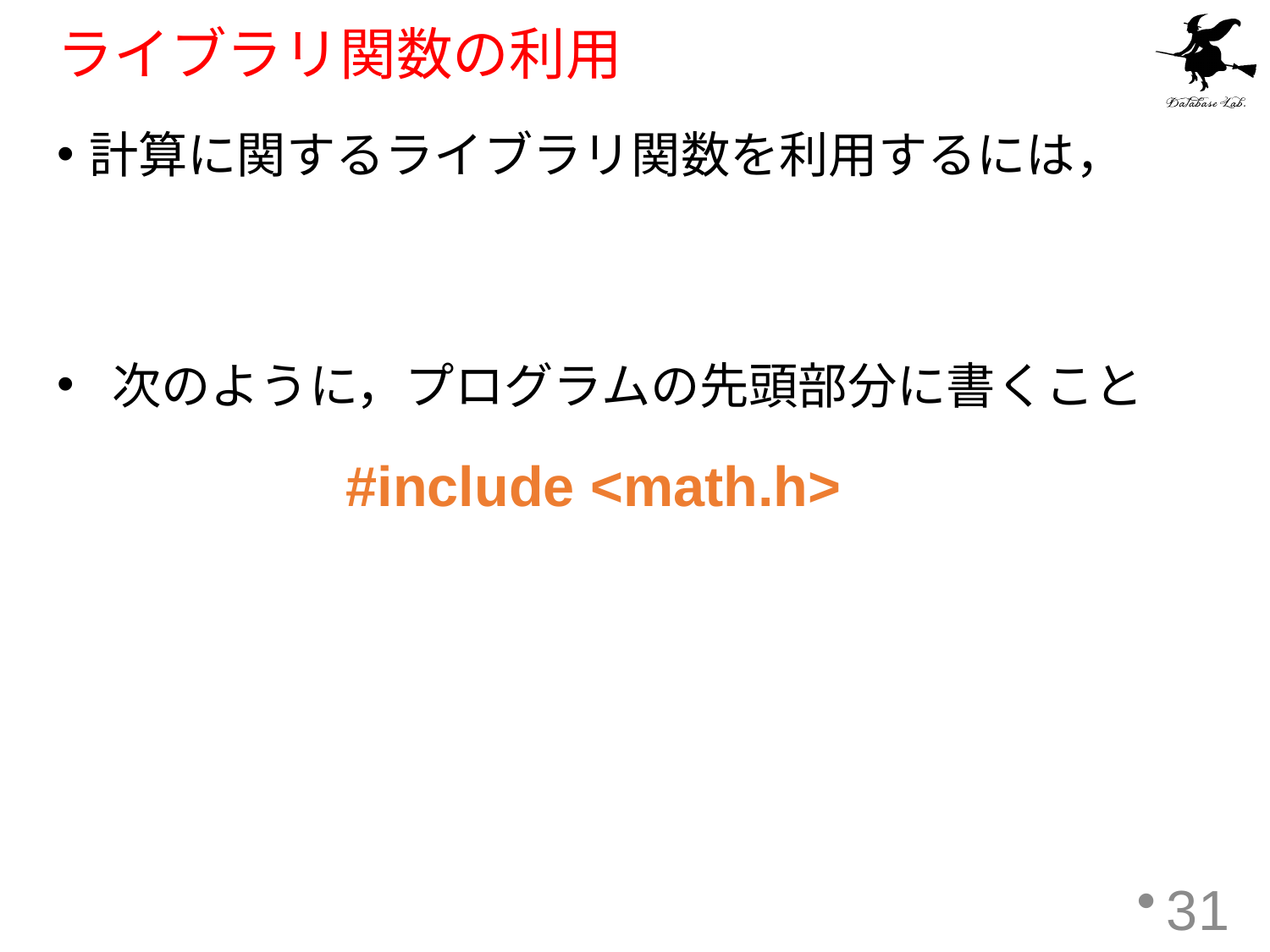

# ライブラリ関数の利用
計算に関するライブラリ関数を利用するには，

 次のように，プログラムの先頭部分に書くこと

#include <math.h>
31